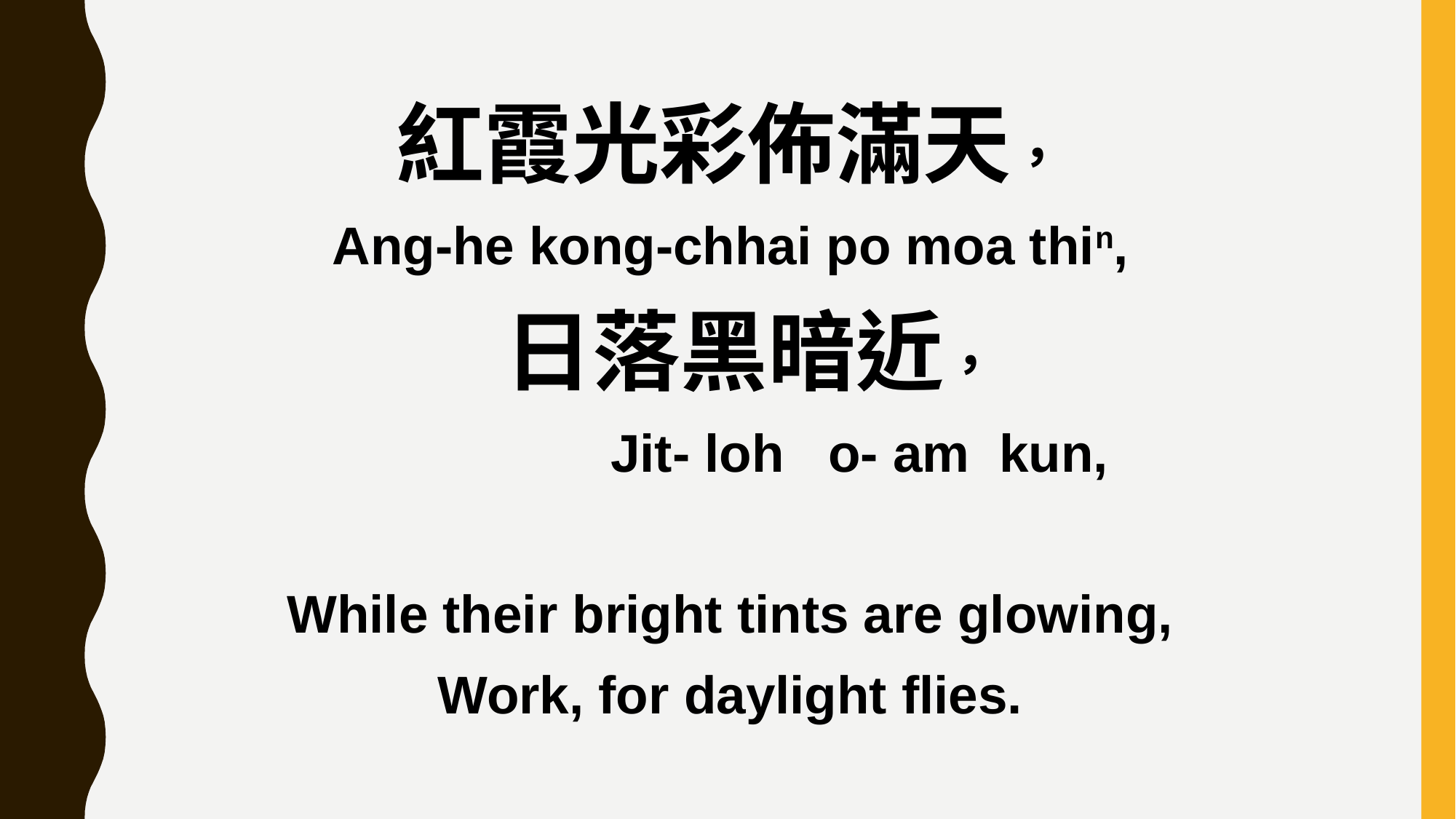

紅霞光彩佈滿天，
Ang-he kong-chhai po moa thin,
 日落黑暗近，
                            Jit- loh   o- am  kun,

While their bright tints are glowing,
Work, for daylight flies.